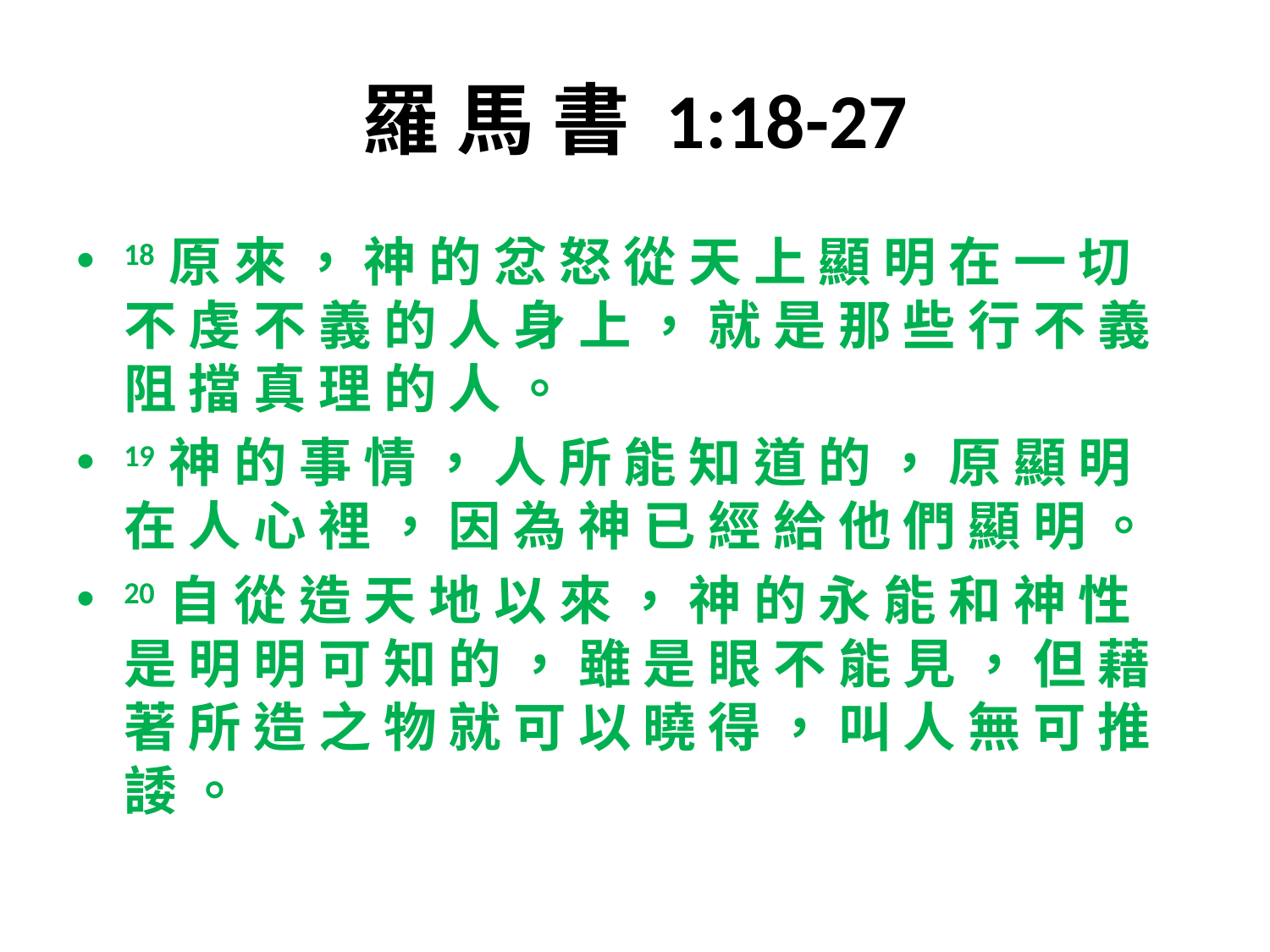

# 羅 馬 書 1:18-27
18 原 來 ， 神 的 忿 怒 從 天 上 顯 明 在 一 切 不 虔 不 義 的 人 身 上 ， 就 是 那 些 行 不 義 阻 擋 真 理 的 人 。
19 神 的 事 情 ， 人 所 能 知 道 的 ， 原 顯 明 在 人 心 裡 ， 因 為 神 已 經 給 他 們 顯 明 。
20 自 從 造 天 地 以 來 ， 神 的 永 能 和 神 性 是 明 明 可 知 的 ， 雖 是 眼 不 能 見 ， 但 藉 著 所 造 之 物 就 可 以 曉 得 ， 叫 人 無 可 推 諉 。